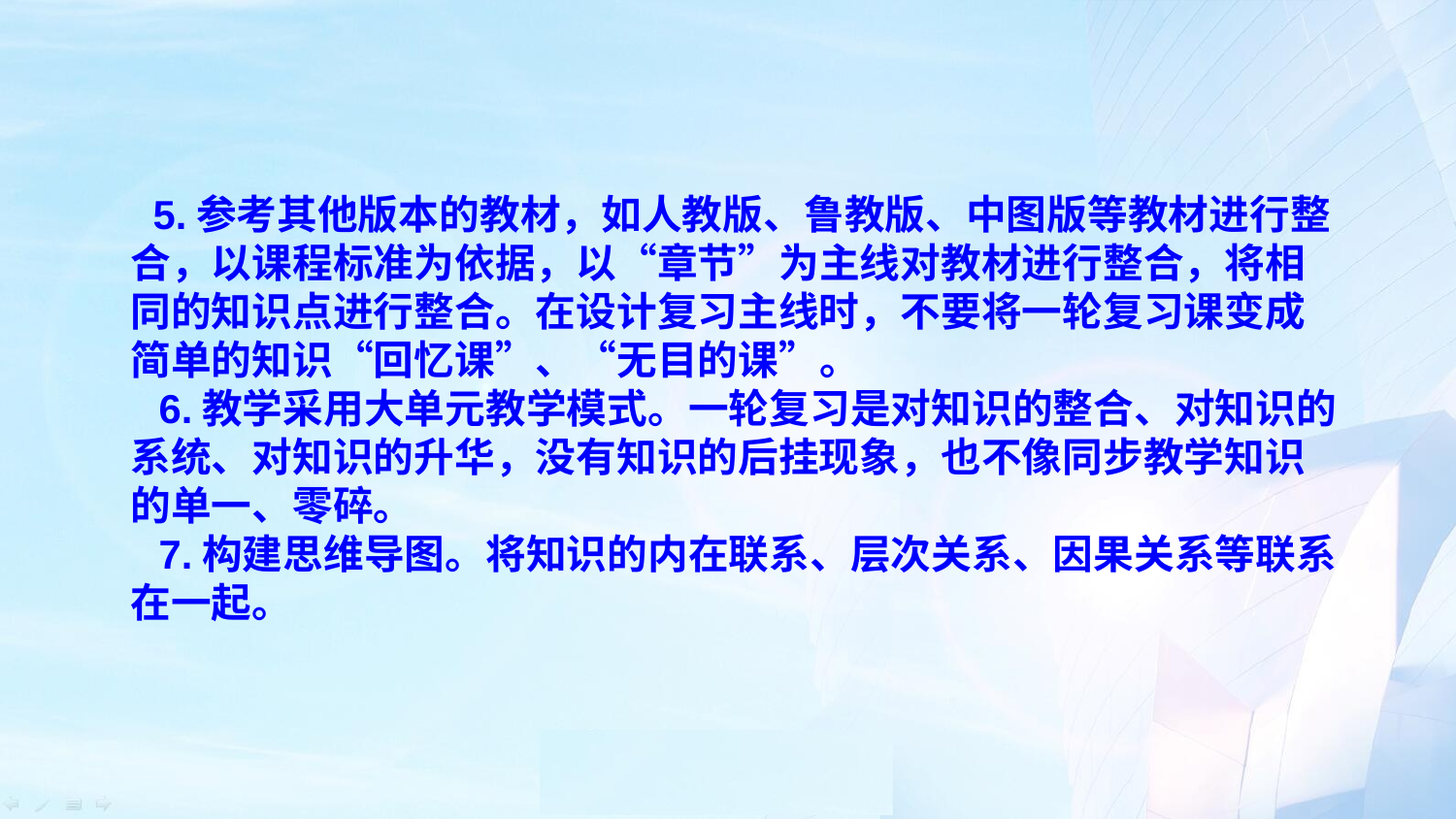

# 5.参考其他版本的教材，如人教版、鲁教版、中图版等教材进行整合，以课程标准为依据，以“章节”为主线对教材进行整合，将相同的知识点进行整合。在设计复习主线时，不要将一轮复习课变成简单的知识“回忆课”、“无目的课”。 6.教学采用大单元教学模式。一轮复习是对知识的整合、对知识的系统、对知识的升华，没有知识的后挂现象，也不像同步教学知识的单一、零碎。 7.构建思维导图。将知识的内在联系、层次关系、因果关系等联系在一起。